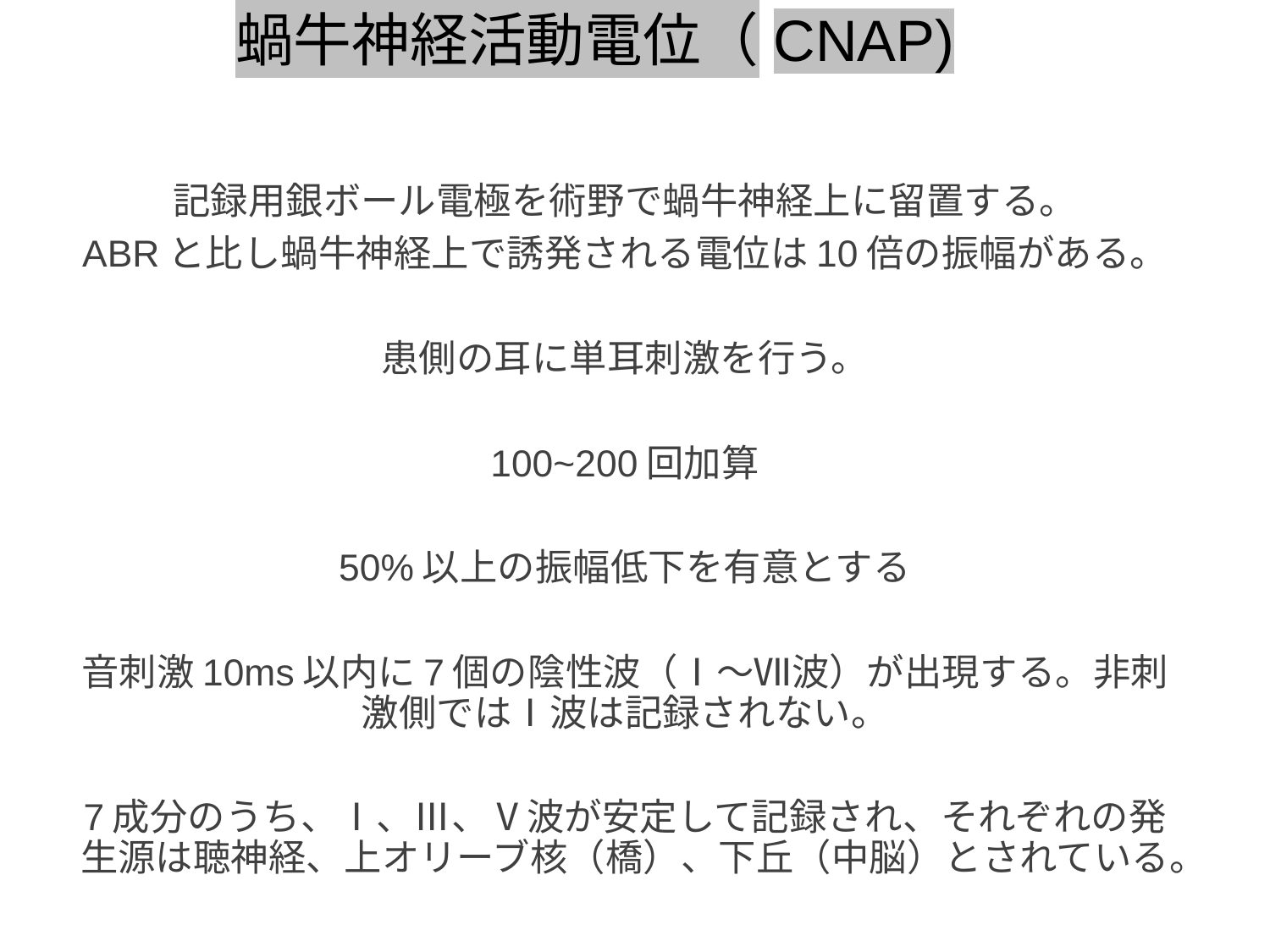

蝸牛神経活動電位（CNAP)
記録用銀ボール電極を術野で蝸牛神経上に留置する。
ABRと比し蝸牛神経上で誘発される電位は10倍の振幅がある。

患側の耳に単耳刺激を行う。

100~200回加算

50%以上の振幅低下を有意とする

音刺激10ms以内に7個の陰性波（Ⅰ～Ⅶ波）が出現する。非刺激側ではⅠ波は記録されない。

7成分のうち、Ⅰ、Ⅲ、Ⅴ波が安定して記録され、それぞれの発生源は聴神経、上オリーブ核（橋）、下丘（中脳）とされている。